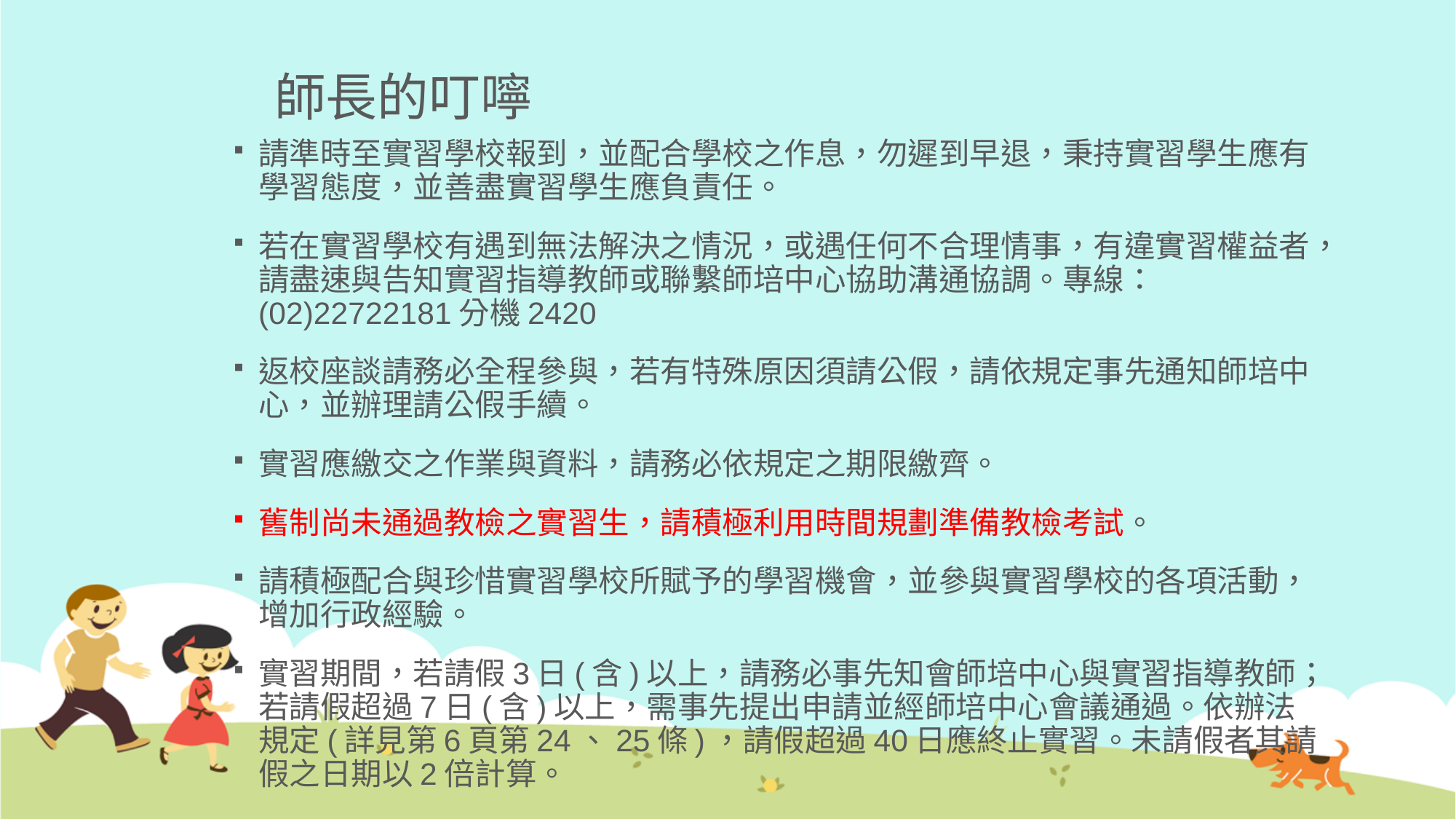

# 師長的叮嚀
請準時至實習學校報到，並配合學校之作息，勿遲到早退，秉持實習學生應有學習態度，並善盡實習學生應負責任。
若在實習學校有遇到無法解決之情況，或遇任何不合理情事，有違實習權益者，請盡速與告知實習指導教師或聯繫師培中心協助溝通協調。專線：(02)22722181分機2420
返校座談請務必全程參與，若有特殊原因須請公假，請依規定事先通知師培中心，並辦理請公假手續。
實習應繳交之作業與資料，請務必依規定之期限繳齊。
舊制尚未通過教檢之實習生，請積極利用時間規劃準備教檢考試。
請積極配合與珍惜實習學校所賦予的學習機會，並參與實習學校的各項活動，增加行政經驗。
實習期間，若請假3日(含)以上，請務必事先知會師培中心與實習指導教師；若請假超過7日(含)以上，需事先提出申請並經師培中心會議通過。依辦法規定(詳見第6頁第24、25條)，請假超過40日應終止實習。未請假者其請假之日期以2倍計算。